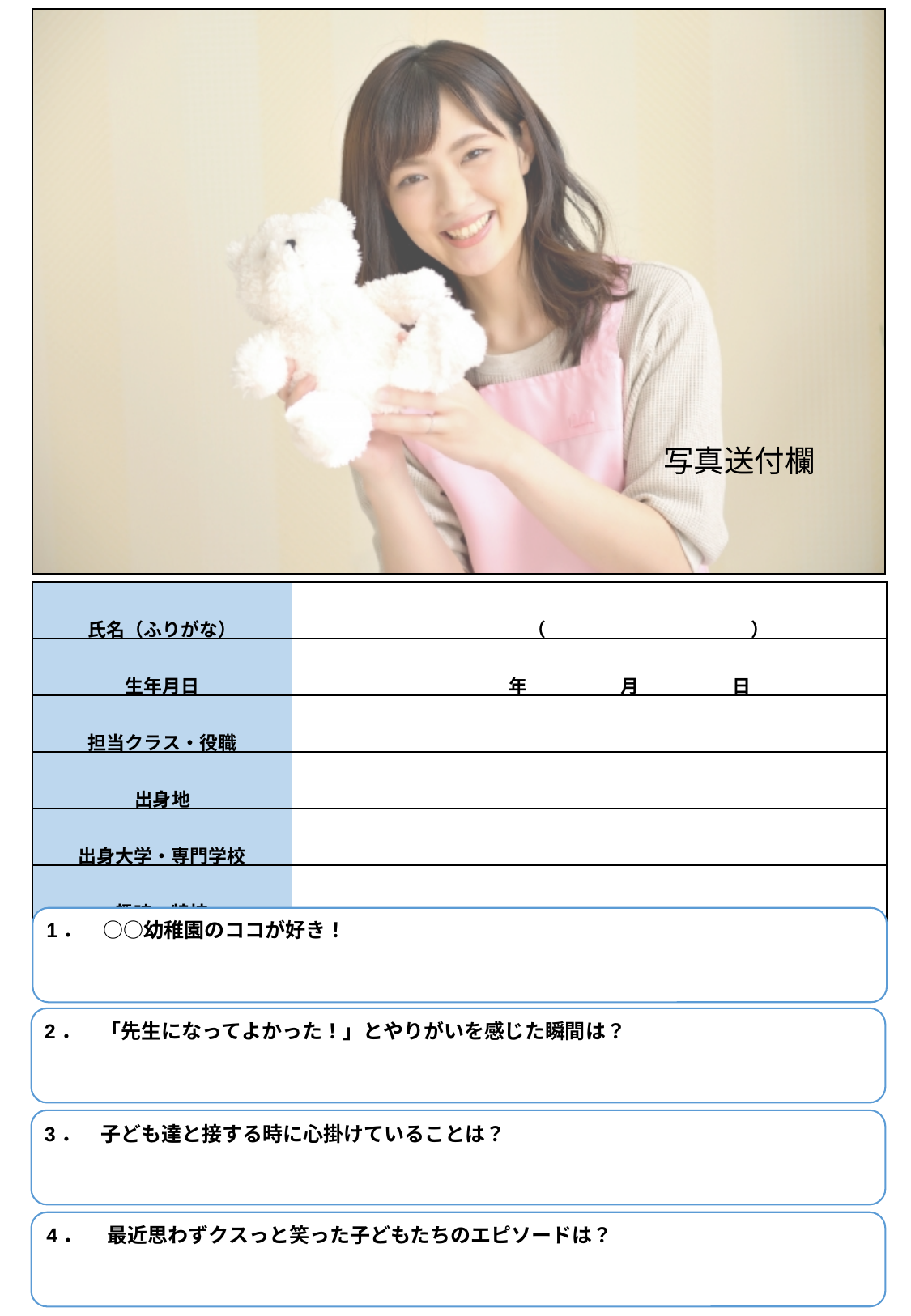

写真送付欄
| 氏名（ふりがな） | （　　　　　　　　　　　） |
| --- | --- |
| 生年月日 | 年　　　　　月　　　　　日 |
| 担当クラス・役職 |  |
| 出身地 |  |
| 出身大学・専門学校 |  |
| 趣味・特技 |  |

1．　○○幼稚園のココが好き！

2．　「先生になってよかった！」とやりがいを感じた瞬間は？

3．　子ども達と接する時に心掛けていることは？

4．　 最近思わずクスっと笑った子どもたちのエピソードは？